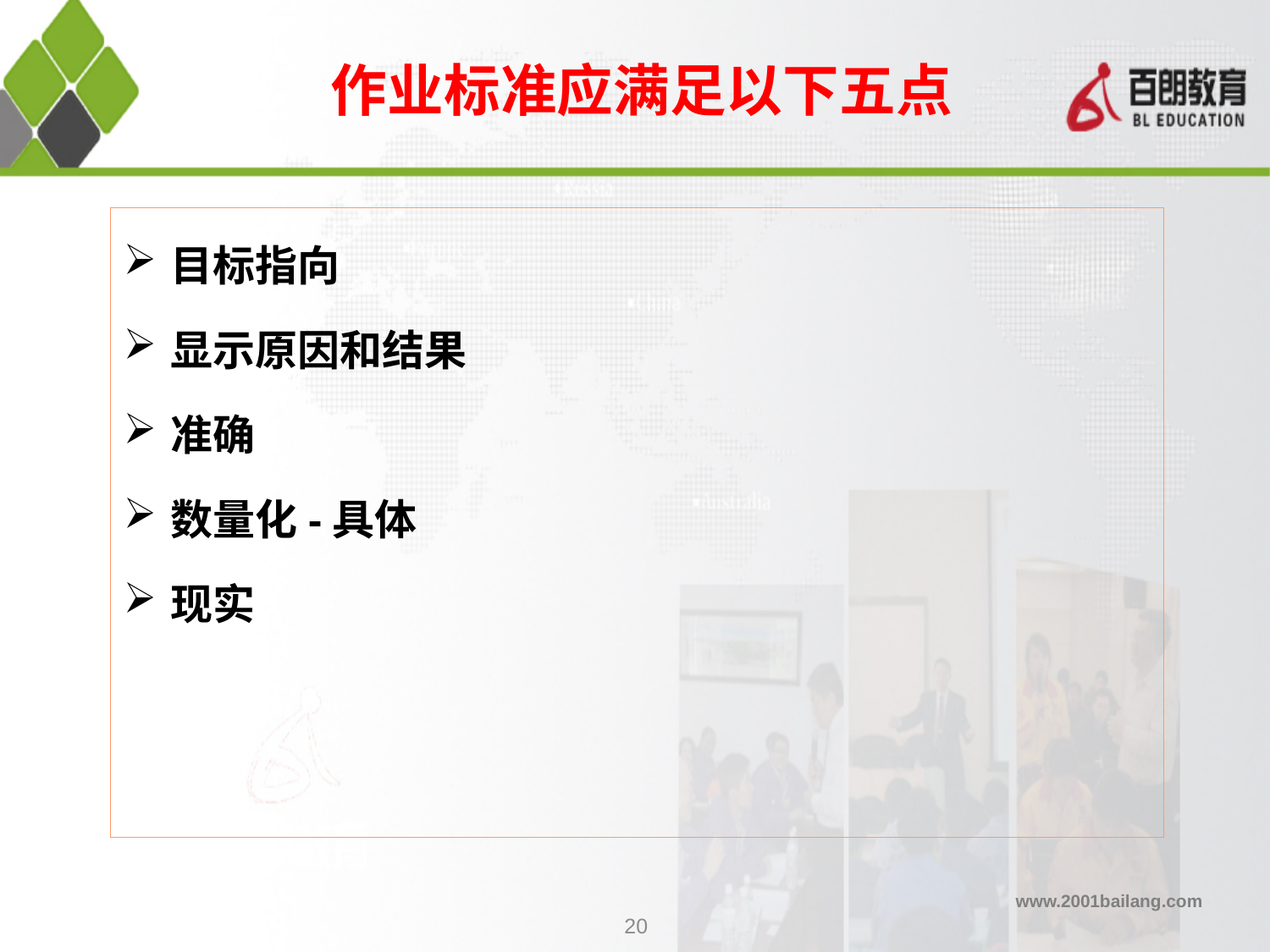

# 作业标准应满足以下五点
目标指向
显示原因和结果
准确
数量化-具体
现实
20